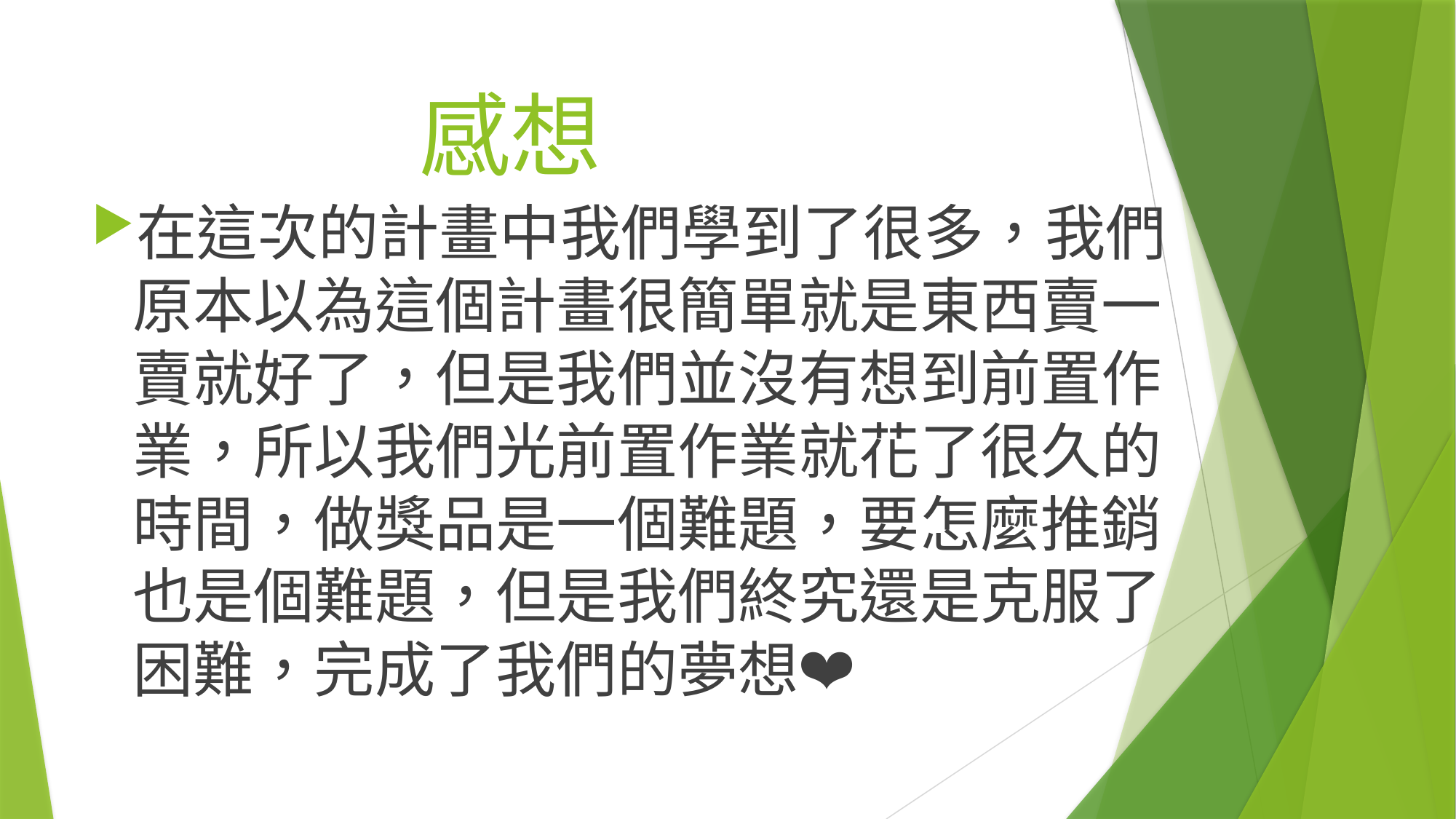

# 感想
在這次的計畫中我們學到了很多，我們原本以為這個計畫很簡單就是東西賣一賣就好了，但是我們並沒有想到前置作業，所以我們光前置作業就花了很久的時間，做獎品是一個難題，要怎麼推銷也是個難題，但是我們終究還是克服了困難，完成了我們的夢想❤